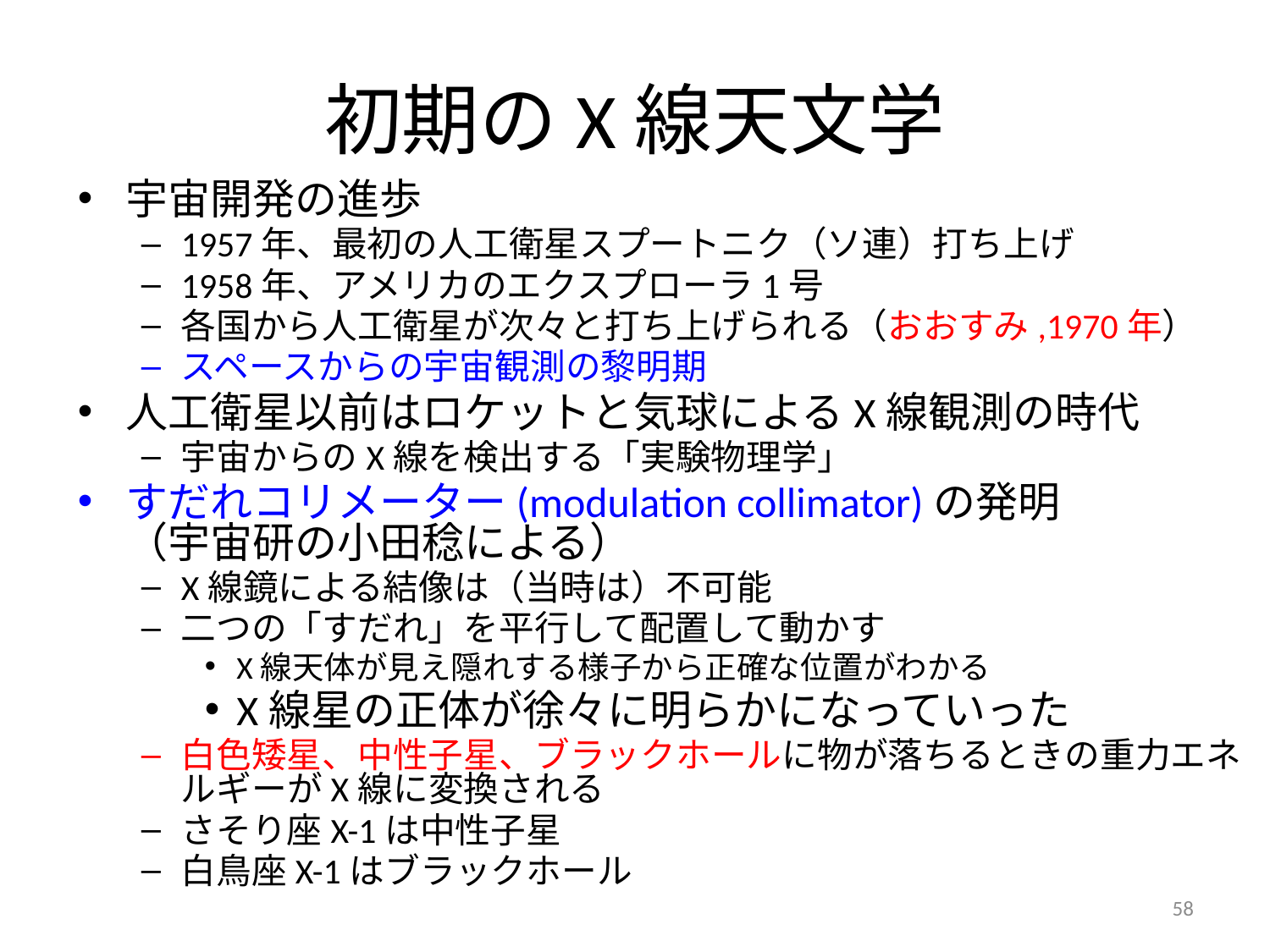

# 初期のX線天文学
宇宙開発の進歩
1957年、最初の人工衛星スプートニク（ソ連）打ち上げ
1958年、アメリカのエクスプローラ1号
各国から人工衛星が次々と打ち上げられる（おおすみ,1970年）
スペースからの宇宙観測の黎明期
人工衛星以前はロケットと気球によるX線観測の時代
宇宙からのX線を検出する「実験物理学」
すだれコリメーター(modulation collimator)の発明
（宇宙研の小田稔による）
X線鏡による結像は（当時は）不可能
二つの「すだれ」を平行して配置して動かす
X線天体が見え隠れする様子から正確な位置がわかる
X線星の正体が徐々に明らかになっていった
白色矮星、中性子星、ブラックホールに物が落ちるときの重力エネルギーがX線に変換される
さそり座X-1は中性子星
白鳥座X-1はブラックホール
58